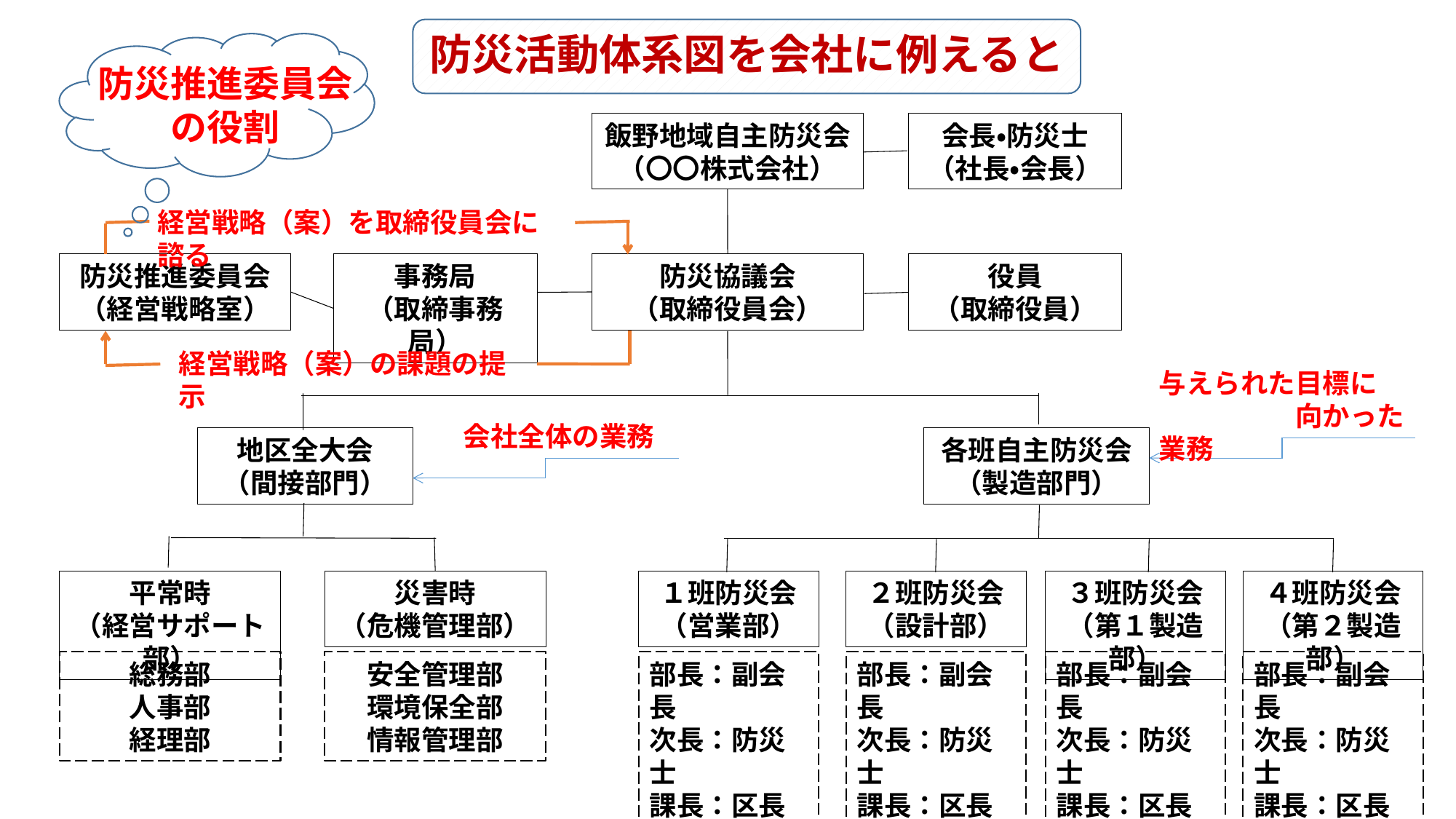

# 防災活動体系図を会社に例えると
防災推進委員会
の役割
飯野地域自主防災会
（〇〇株式会社）
会長・防災士
（社長・会長）
経営戦略（案）を取締役員会に諮る
防災推進委員会
（経営戦略室）
事務局
（取締事務局）
防災協議会
（取締役員会）
役員
（取締役員）
経営戦略（案）の課題の提示
与えられた目標に
　　　　　向かった業務
会社全体の業務
地区全大会
（間接部門）
各班自主防災会
（製造部門）
平常時
（経営サポート部）
災害時
（危機管理部）
１班防災会
（営業部）
２班防災会
（設計部）
３班防災会
（第１製造部）
４班防災会
（第２製造部）
総務部
人事部
経理部
安全管理部
環境保全部
情報管理部
部長：副会長
次長：防災士
課長：区長
部長：副会長
次長：防災士
課長：区長
部長：副会長
次長：防災士
課長：区長
部長：副会長
次長：防災士
課長：区長
10